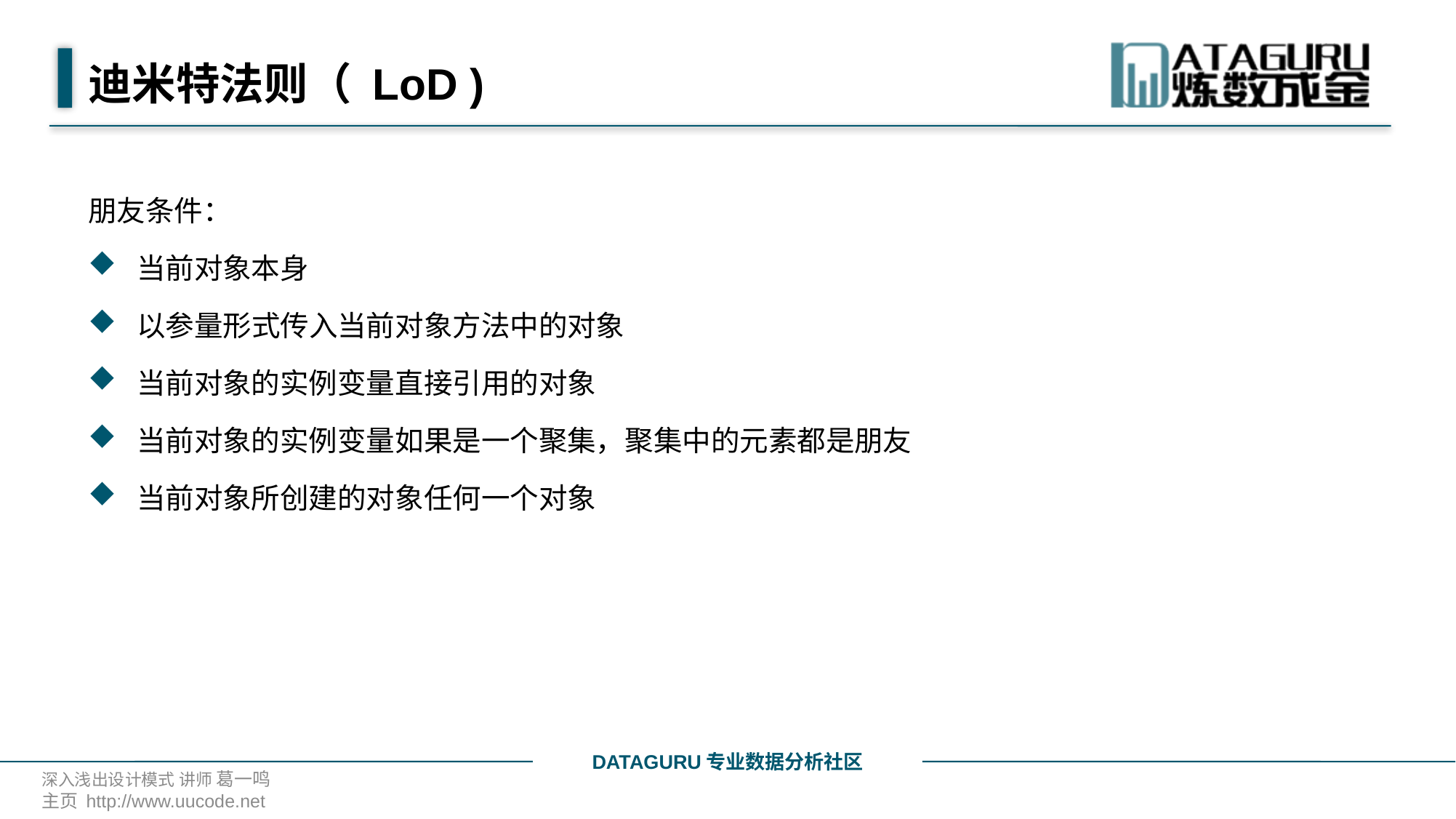

# 迪米特法则（ LoD )
朋友条件：
当前对象本身
以参量形式传入当前对象方法中的对象
当前对象的实例变量直接引用的对象
当前对象的实例变量如果是一个聚集，聚集中的元素都是朋友
当前对象所创建的对象任何一个对象